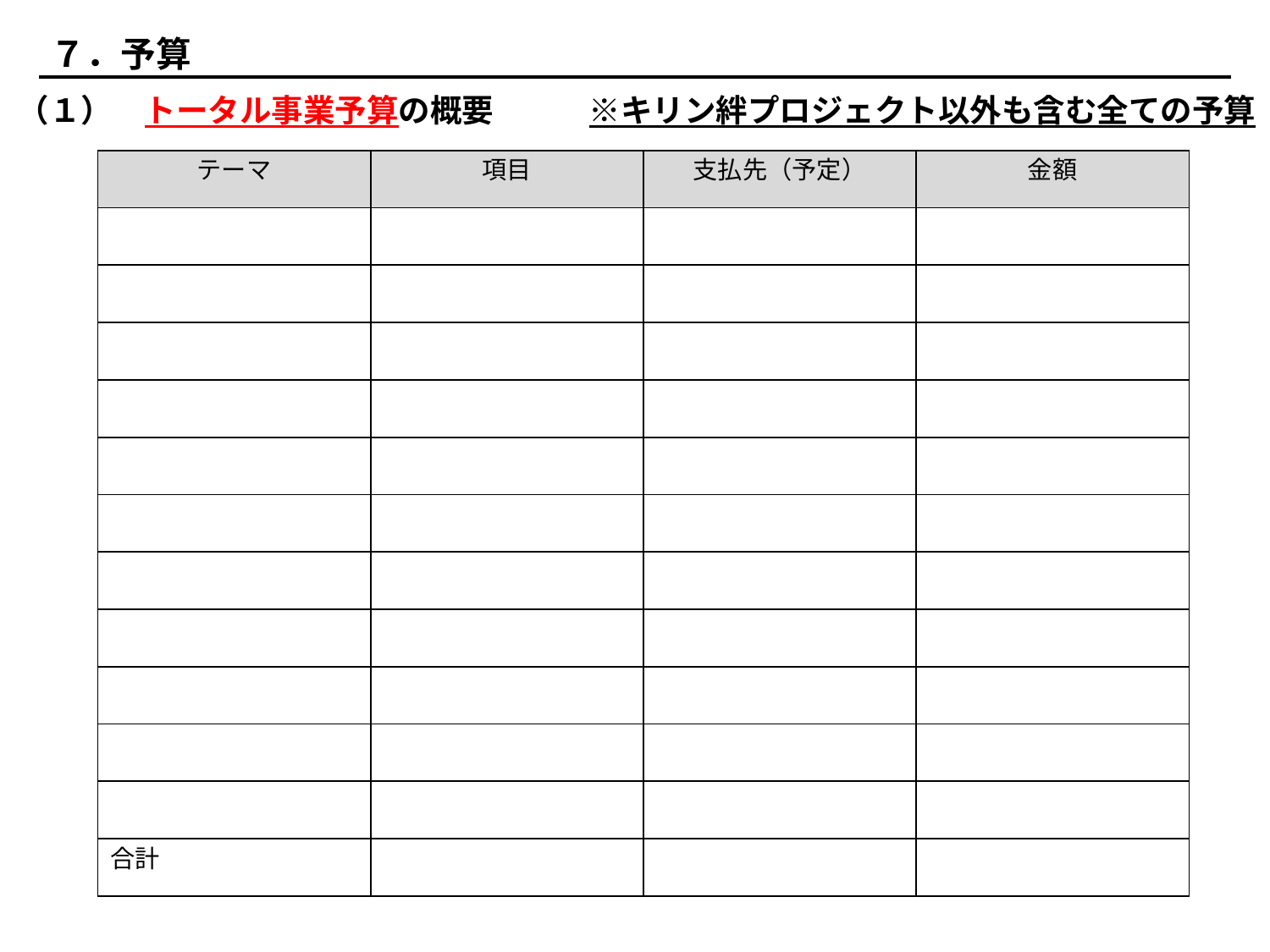

７．予算
（１）　トータル事業予算の概要　　　※キリン絆プロジェクト以外も含む全ての予算
| テーマ | 項目 | 支払先（予定） | 金額 |
| --- | --- | --- | --- |
|  |  |  |  |
|  |  |  |  |
|  |  |  |  |
|  |  |  |  |
|  |  |  |  |
|  |  |  |  |
|  |  |  |  |
|  |  |  |  |
|  |  |  |  |
|  |  |  |  |
|  |  |  |  |
| 合計 |  |  |  |